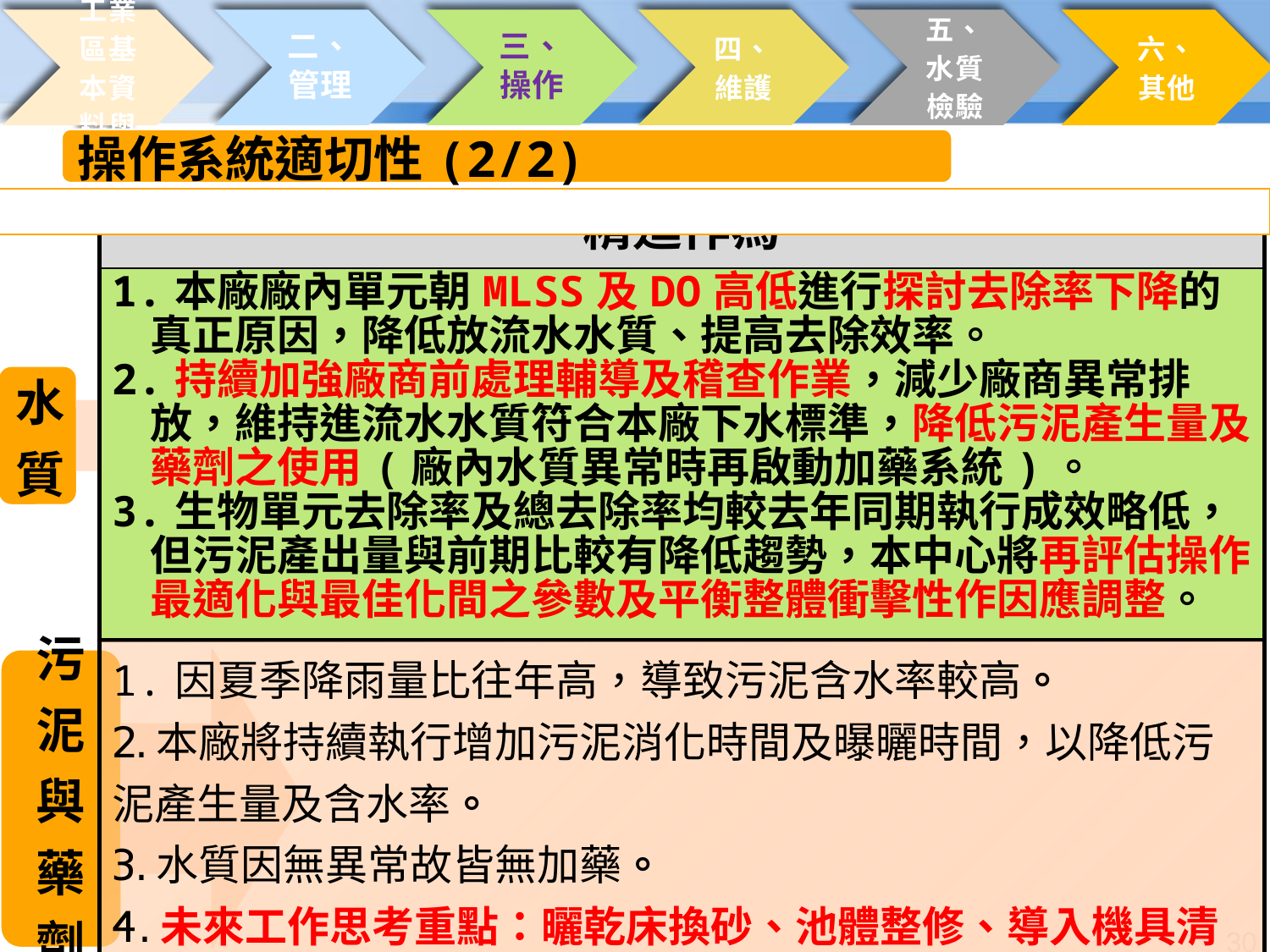

二、管理
三、操作
四、維護
五、水質檢驗
六、其他
操作系統適切性(2/2)
| 精進作為 |
| --- |
| 1.本廠廠內單元朝MLSS及DO高低進行探討去除率下降的真正原因，降低放流水水質、提高去除效率。 2.持續加強廠商前處理輔導及稽查作業，減少廠商異常排放，維持進流水水質符合本廠下水標準，降低污泥產生量及藥劑之使用(廠內水質異常時再啟動加藥系統)。 3.生物單元去除率及總去除率均較去年同期執行成效略低，但污泥產出量與前期比較有降低趨勢，本中心將再評估操作最適化與最佳化間之參數及平衡整體衝擊性作因應調整。 |
水質
| 1.因夏季降雨量比往年高，導致污泥含水率較高。 2.本廠將持續執行增加污泥消化時間及曝曬時間，以降低污泥產生量及含水率。 3.水質因無異常故皆無加藥。 4.未來工作思考重點：曬乾床換砂、池體整修、導入機具清除污泥餅之池體改建、導入鼓風設備調節曝曬期… |
| --- |